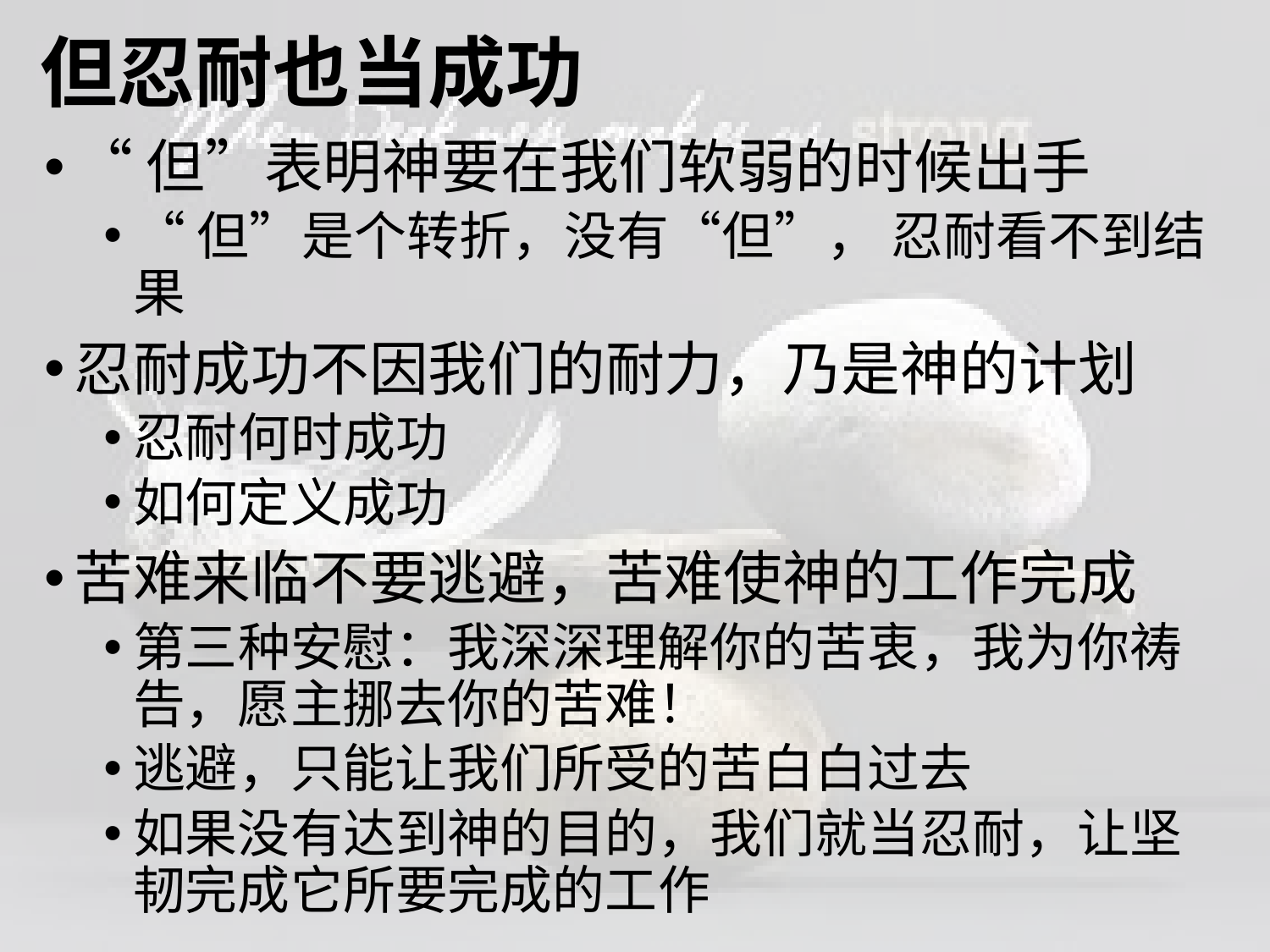

# 但忍耐也当成功
“但”表明神要在我们软弱的时候出手
“但”是个转折，没有“但”， 忍耐看不到结果
忍耐成功不因我们的耐力，乃是神的计划
忍耐何时成功
如何定义成功
苦难来临不要逃避，苦难使神的工作完成
第三种安慰：我深深理解你的苦衷，我为你祷告，愿主挪去你的苦难！
逃避，只能让我们所受的苦白白过去
如果没有达到神的目的，我们就当忍耐，让坚韧完成它所要完成的工作